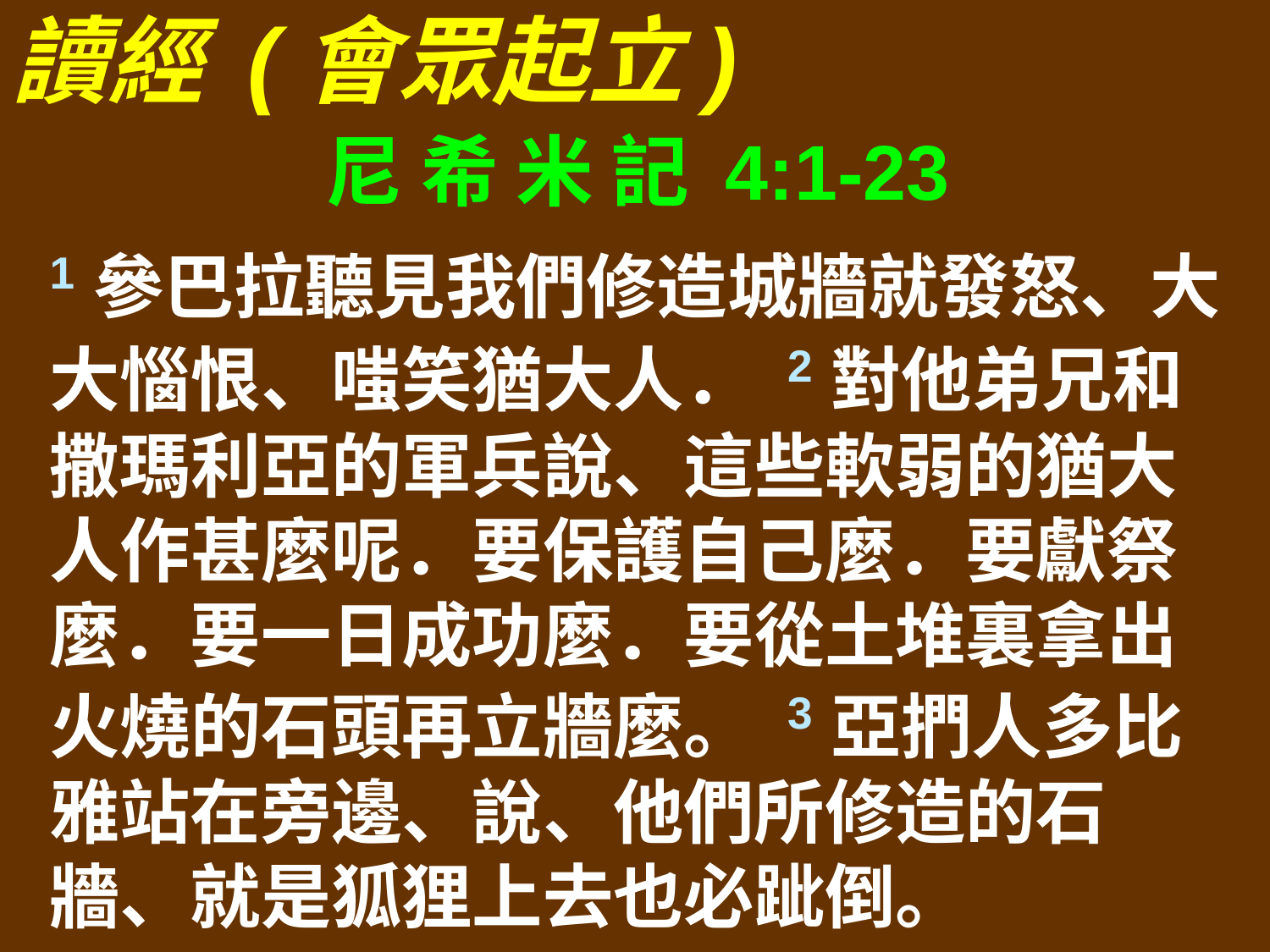

讀經 (會眾起立)
尼 希 米 記 4:1-23
1參巴拉聽見我們修造城牆就發怒、大大惱恨、嗤笑猶大人． 2對他弟兄和撒瑪利亞的軍兵說、這些軟弱的猶大人作甚麼呢．要保護自己麼．要獻祭麼．要一日成功麼．要從土堆裏拿出火燒的石頭再立牆麼。 3亞捫人多比雅站在旁邊、說、他們所修造的石牆、就是狐狸上去也必跐倒。